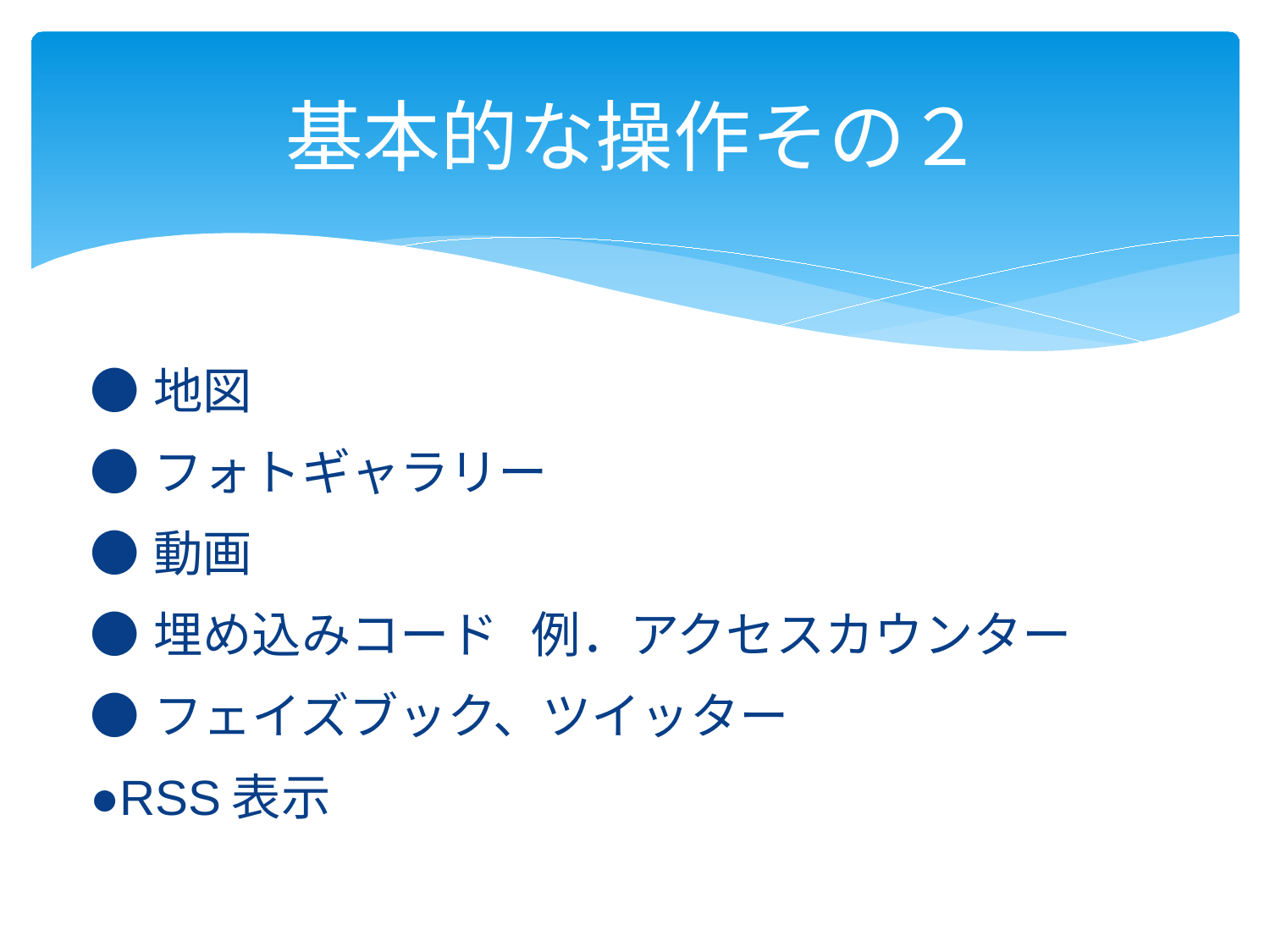

# 基本的な操作その２
●地図
●フォトギャラリー
●動画
●埋め込みコード   例．アクセスカウンター
●フェイズブック、ツイッター
●RSS表示